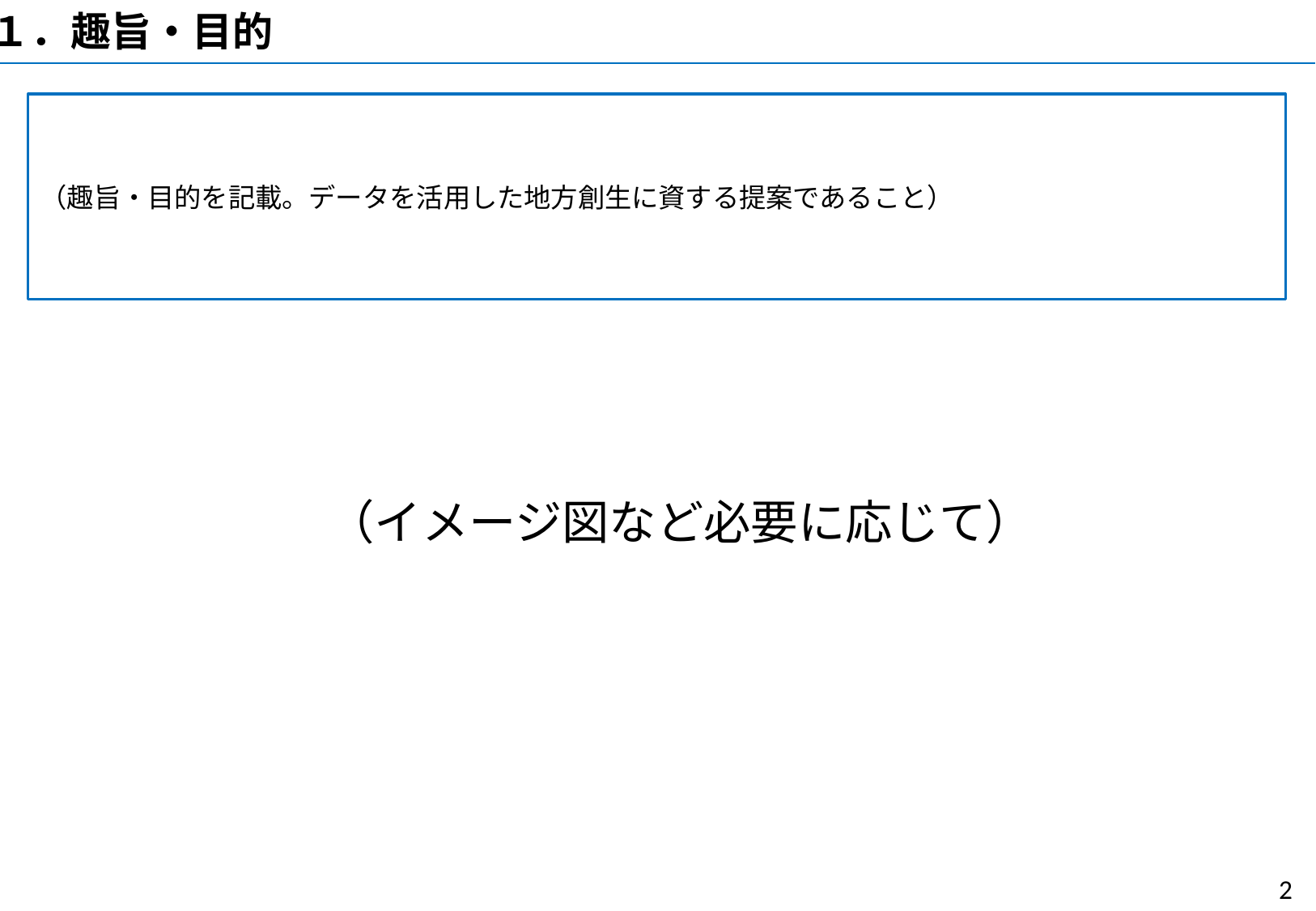

１．趣旨・目的
（趣旨・目的を記載。データを活用した地方創生に資する提案であること）
（イメージ図など必要に応じて）
2